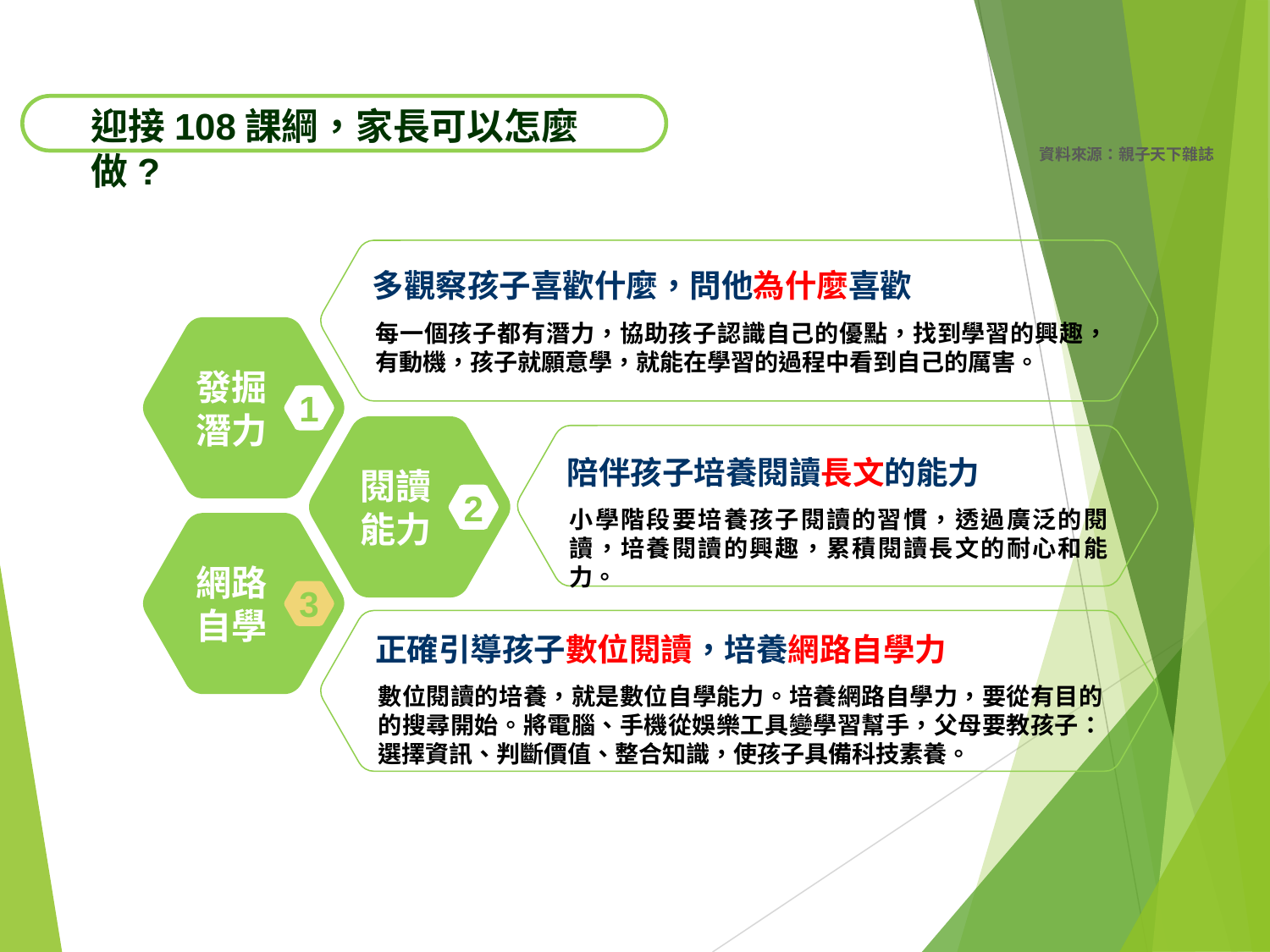

迎接108課綱，家長可以怎麼做?
資料來源：親子天下雜誌

多觀察孩子喜歡什麼，問他為什麼喜歡
每一個孩子都有潛力，協助孩子認識自己的優點，找到學習的興趣，有動機，孩子就願意學，就能在學習的過程中看到自己的厲害。

發掘潛力

1

閱讀能力

2

陪伴孩子培養閱讀長文的能力
小學階段要培養孩子閱讀的習慣，透過廣泛的閱讀，培養閱讀的興趣，累積閱讀長文的耐心和能力。

網路自學

3

正確引導孩子數位閱讀，培養網路自學力
數位閱讀的培養，就是數位自學能力。培養網路自學力，要從有目的的搜尋開始。將電腦、手機從娛樂工具變學習幫手，父母要教孩子：選擇資訊、判斷價值、整合知識，使孩子具備科技素養。